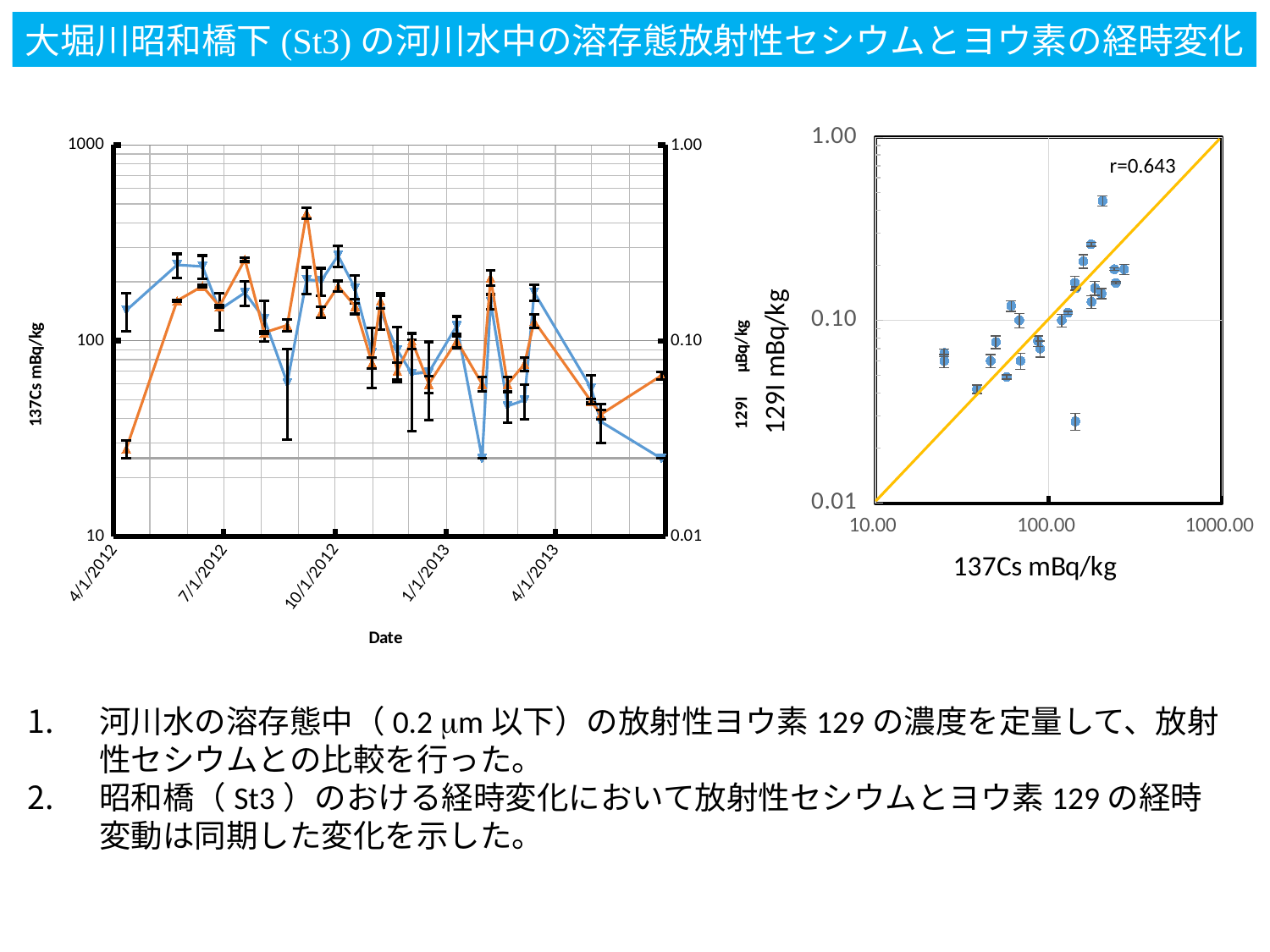

大堀川昭和橋下(St3)の河川水中の溶存態放射性セシウムとヨウ素の経時変化

### Chart

| Category |  |
|---|---|

### Chart

| Category |  |  |  |
|---|---|---|---|
| 41010 | 25.0 | 142.79 | 0.028 |
| 41052 | 25.0 | 243.92 | 0.16 |
| 41073 | 25.0 | 239.58 | 0.19 |
| 41087 | 25.0 | 143.93 | 0.15 |
| 41108 | 25.0 | 175.92 | 0.26 |
| 41124 | 25.0 | 129.34 | 0.11 |
| 41143 | 25.0 | 60.87 | 0.12 |
| 41159 | 25.0 | 204.96 | 0.45 |
| 41171 | 25.0 | 202.24 | 0.14 |
| 41185 | 25.0 | 272.36 | 0.19 |
| 41199 | 25.0 | 184.98 | 0.15 |
| 41213 | 25.0 | 86.8 | 0.077 |
| 41220 | 25.0 | 141.7 | 0.16 |
| 41234 | 25.0 | 89.3 | 0.07 |
| 41246 | 25.0 | 67.81 | 0.1 |
| 41260 | 25.0 | 68.92 | 0.06 |
| 41283 | 25.0 | 119.09 | 0.1 |
| 41304 | 25.0 | 25.0 | 0.06 |
| 41311 | 25.0 | 158.59 | 0.21 |
| 41325 | 25.0 | 46.32 | 0.06 |
| 41339 | 25.0 | 49.65 | 0.076 |
| 41347 | 25.0 | 176.67 | 0.126 |
| 41394 | 25.0 | 57.27 | 0.04896535 |
| 41402 | 25.0 | 38.57 | 0.0419703 |
| 41452 | 25.0 | 25.0 | 0.066313074 |
r=0.643
河川水の溶存態中（0.2 μm以下）の放射性ヨウ素129の濃度を定量して、放射性セシウムとの比較を行った。
昭和橋（St3）のおける経時変化において放射性セシウムとヨウ素129の経時変動は同期した変化を示した。